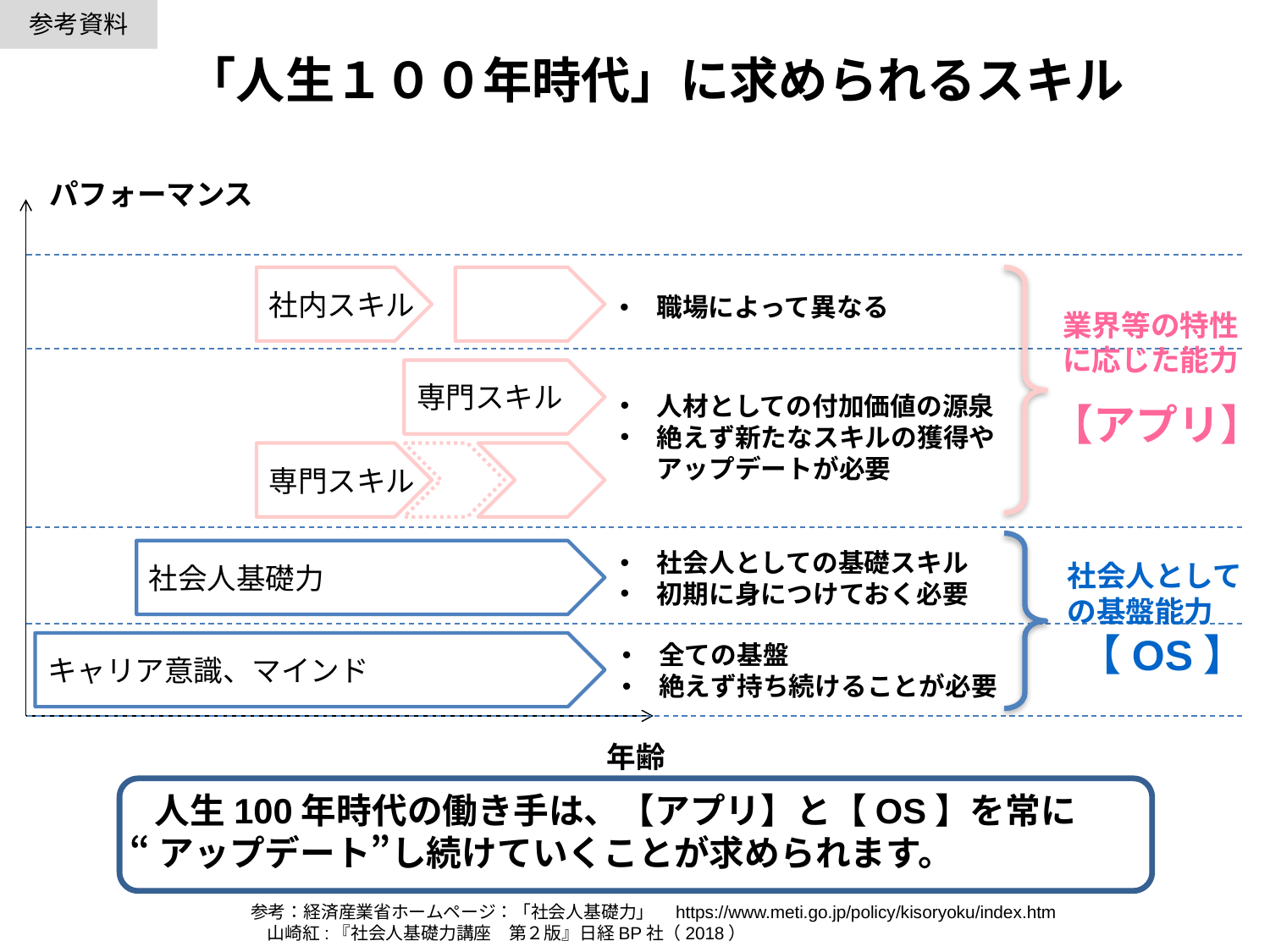

参考資料
# 「人生１００年時代」に求められるスキル
パフォーマンス
社内スキル

職場によって異なる
業界等の特性に応じた能力
専門スキル
人材としての付加価値の源泉
絶えず新たなスキルの獲得やアップデートが必要
【アプリ】
専門スキル

社会人基礎力
社会人としての基礎スキル
初期に身につけておく必要
社会人としての基盤能力
【OS】
キャリア意識、マインド
全ての基盤
絶えず持ち続けることが必要
年齢
　人生100年時代の働き手は、【アプリ】と【OS】を常に
“アップデート”し続けていくことが求められます。
参考：経済産業省ホームページ：「社会人基礎力」　https://www.meti.go.jp/policy/kisoryoku/index.htm
　　　　　　　　　　　　　  山崎紅:『社会人基礎力講座　第２版』日経BP社（2018）